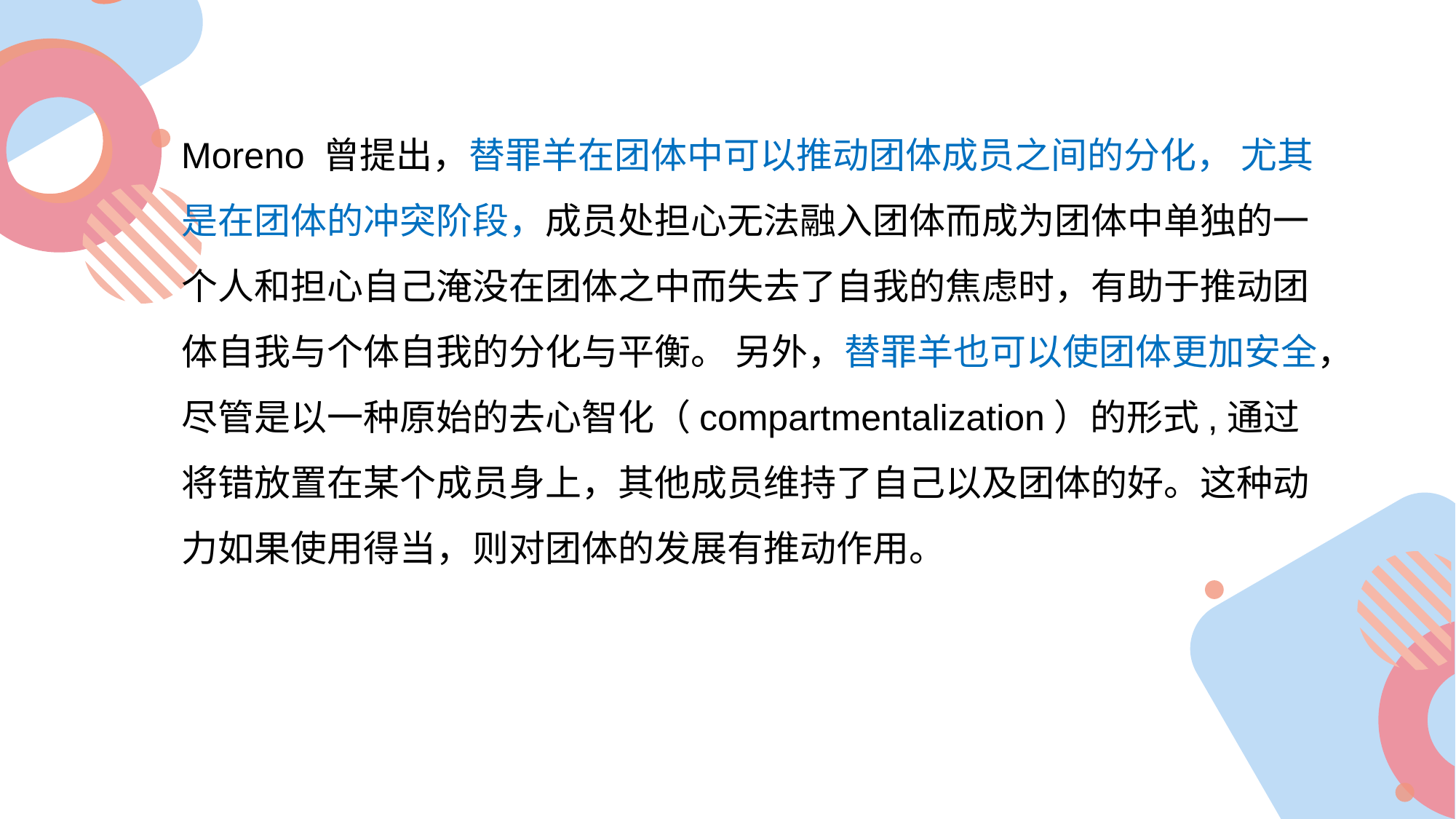

Moreno 曾提出，替罪羊在团体中可以推动团体成员之间的分化， 尤其是在团体的冲突阶段，成员处担心无法融入团体而成为团体中单独的一个人和担心自己淹没在团体之中而失去了自我的焦虑时，有助于推动团体自我与个体自我的分化与平衡。 另外，替罪羊也可以使团体更加安全，尽管是以一种原始的去心智化（compartmentalization）的形式,通过将错放置在某个成员身上，其他成员维持了自己以及团体的好。这种动力如果使用得当，则对团体的发展有推动作用。

标题二

标题一
标题四
标题三